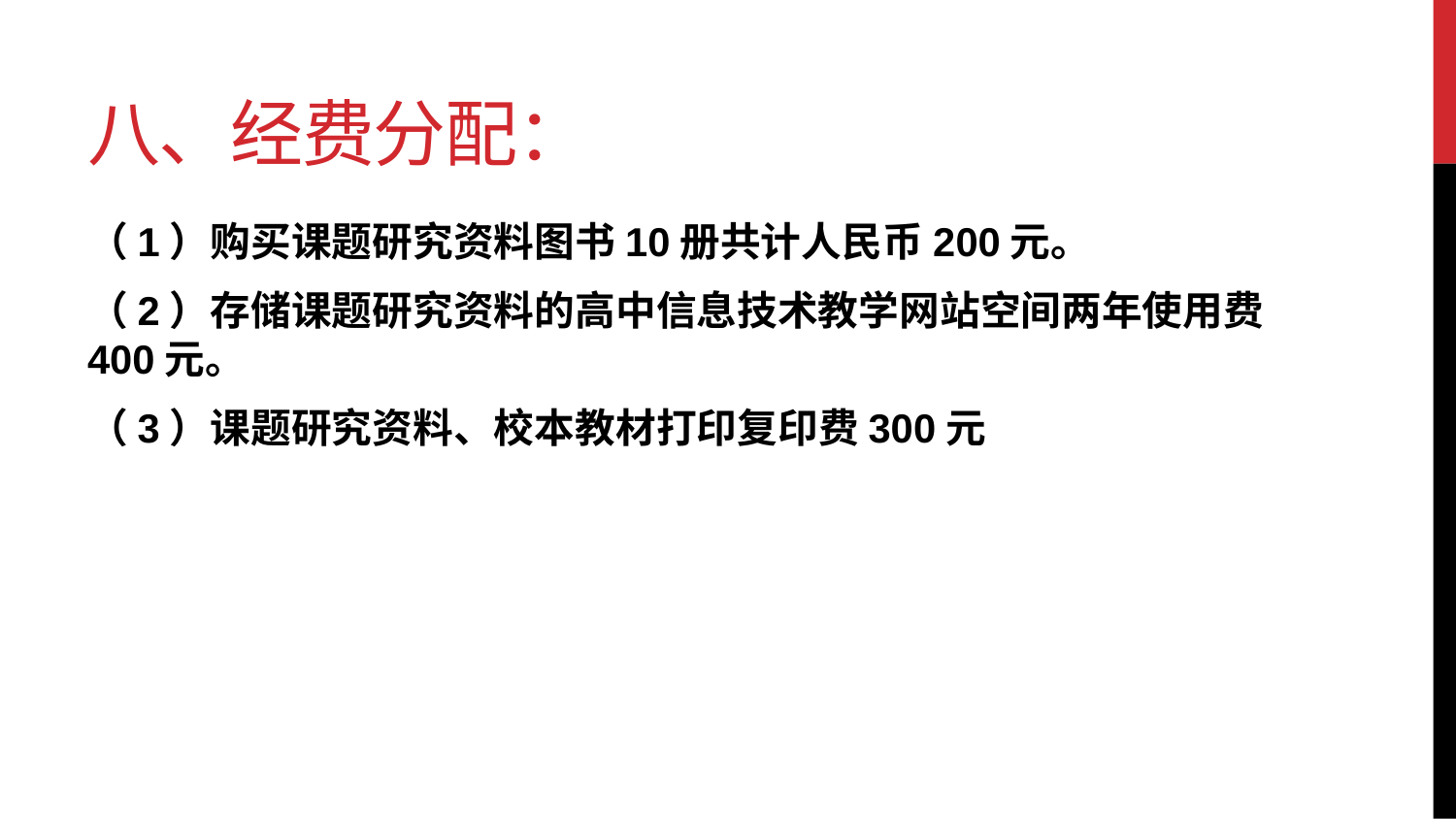

# 八、经费分配：
（1）购买课题研究资料图书10册共计人民币200元。
（2）存储课题研究资料的高中信息技术教学网站空间两年使用费400元。
（3）课题研究资料、校本教材打印复印费300元